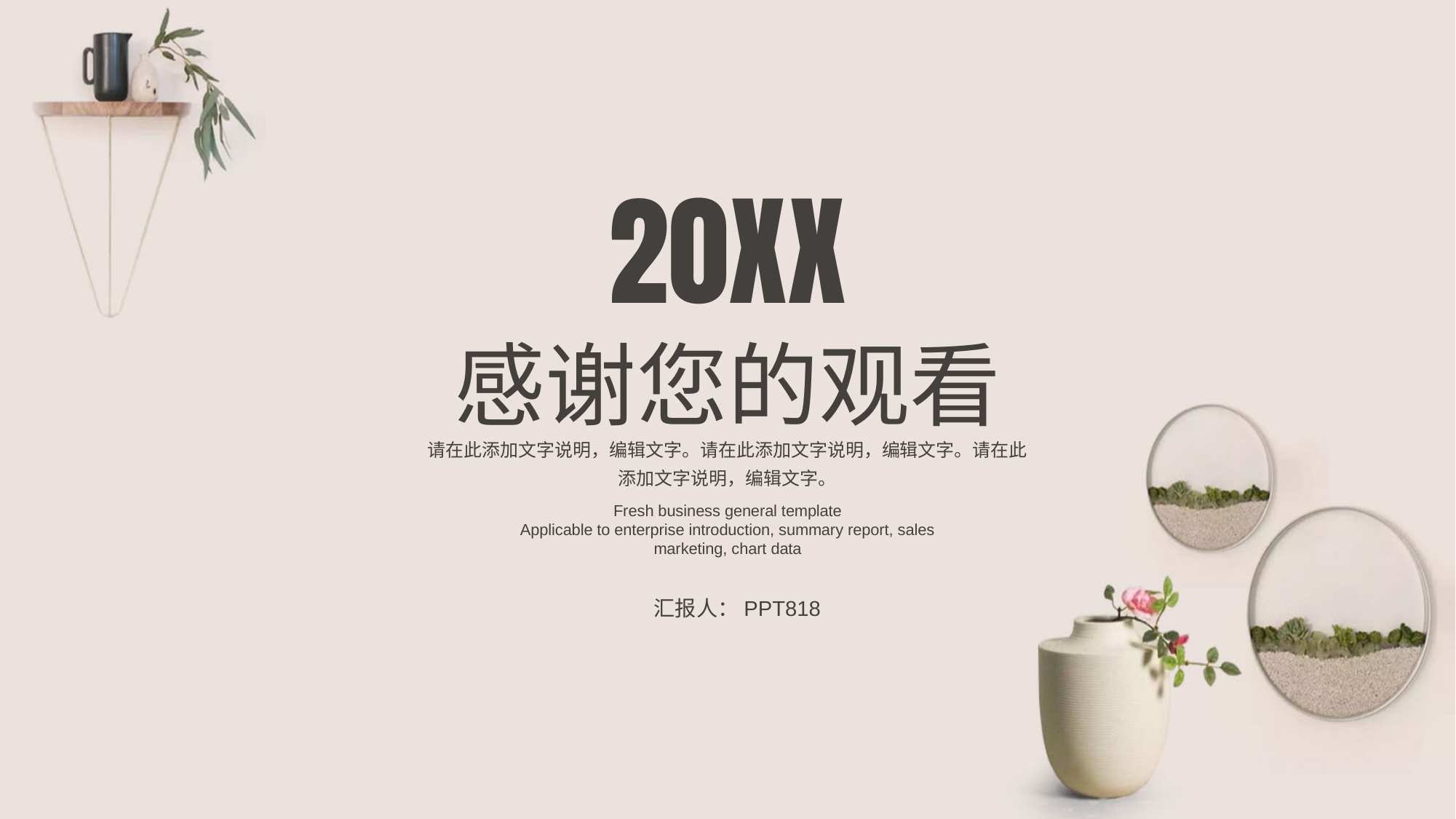

20XX
感谢您的观看
请在此添加文字说明，编辑文字。请在此添加文字说明，编辑文字。请在此添加文字说明，编辑文字。
Fresh business general template
Applicable to enterprise introduction, summary report, sales marketing, chart data
 汇报人：PPT818